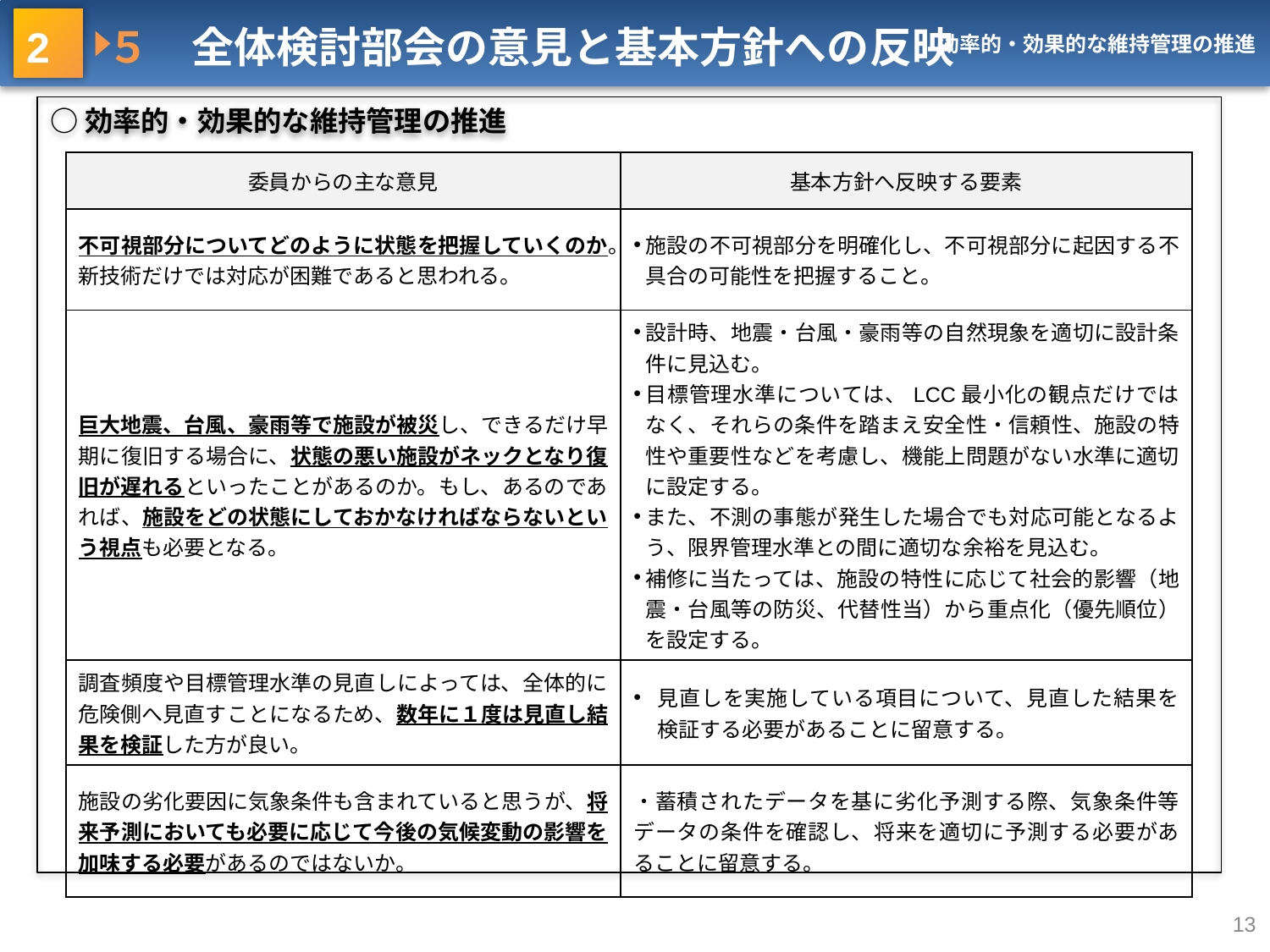

2    ５　全体検討部会の意見と基本方針への反映
効率的・効果的な維持管理の推進

○効率的・効果的な維持管理の推進
| 委員からの主な意見 | 基本方針へ反映する要素 |
| --- | --- |
| 不可視部分についてどのように状態を把握していくのか。新技術だけでは対応が困難であると思われる。 | 施設の不可視部分を明確化し、不可視部分に起因する不具合の可能性を把握すること。 |
| 巨大地震、台風、豪雨等で施設が被災し、できるだけ早期に復旧する場合に、状態の悪い施設がネックとなり復旧が遅れるといったことがあるのか。もし、あるのであれば、施設をどの状態にしておかなければならないという視点も必要となる。 | 設計時、地震・台風・豪雨等の自然現象を適切に設計条件に見込む。 目標管理水準については、LCC最小化の観点だけではなく、それらの条件を踏まえ安全性・信頼性、施設の特性や重要性などを考慮し、機能上問題がない水準に適切に設定する。 また、不測の事態が発生した場合でも対応可能となるよう、限界管理水準との間に適切な余裕を見込む。 補修に当たっては、施設の特性に応じて社会的影響（地震・台風等の防災、代替性当）から重点化（優先順位）を設定する。 |
| 調査頻度や目標管理水準の見直しによっては、全体的に危険側へ見直すことになるため、数年に１度は見直し結果を検証した方が良い。 | 見直しを実施している項目について、見直した結果を検証する必要があることに留意する。 |
| 施設の劣化要因に気象条件も含まれていると思うが、将来予測においても必要に応じて今後の気候変動の影響を加味する必要があるのではないか。 | ・蓄積されたデータを基に劣化予測する際、気象条件等データの条件を確認し、将来を適切に予測する必要があることに留意する。 |
13